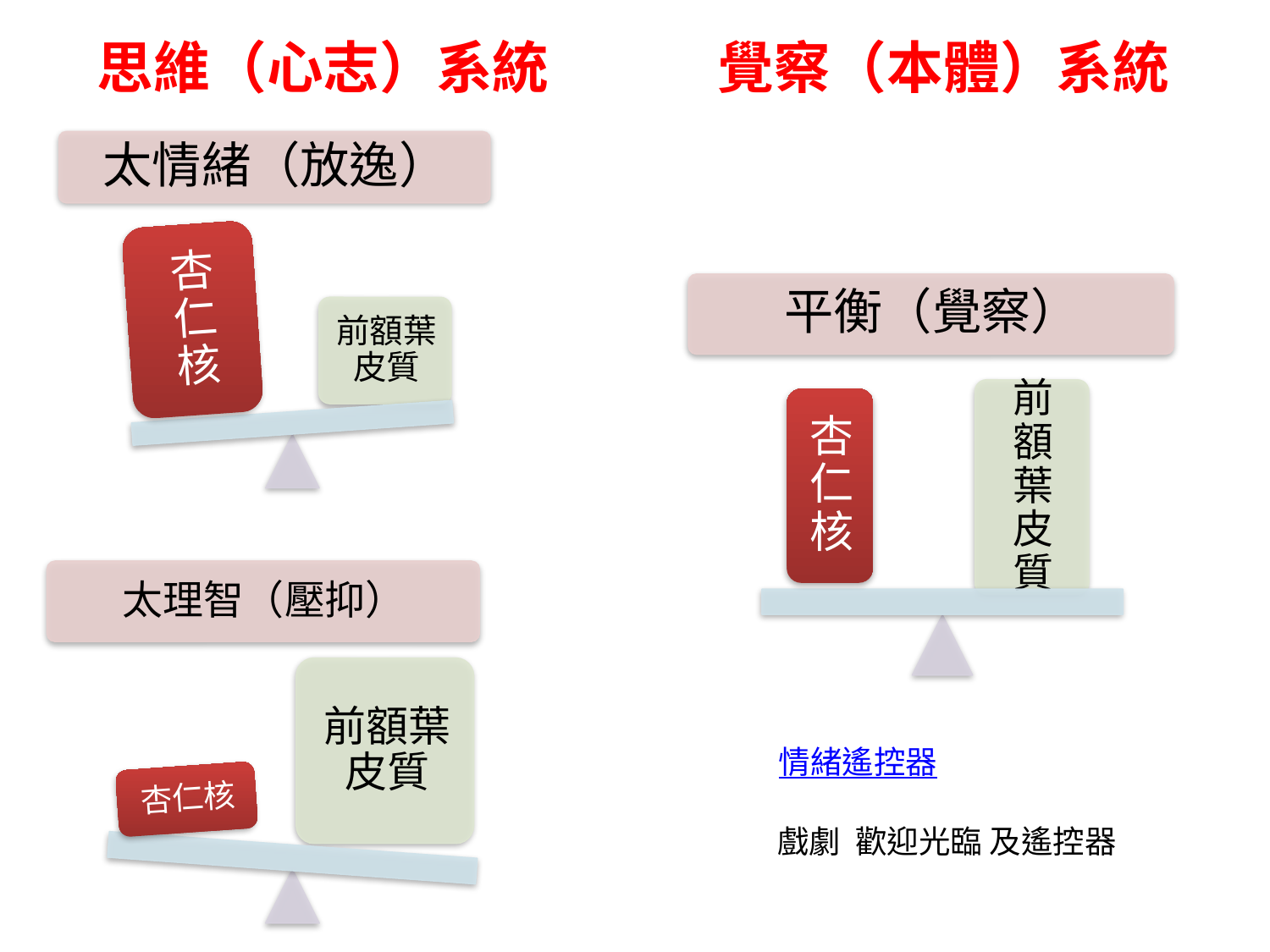

思維（心志）系統
覺察（本體）系統
太情緒（放逸）
前額葉皮質
杏仁核
平衡（覺察）
前額葉皮質
杏仁核
太理智（壓抑）
前額葉皮質
杏仁核
情緒遙控器
戲劇  歡迎光臨 及遙控器